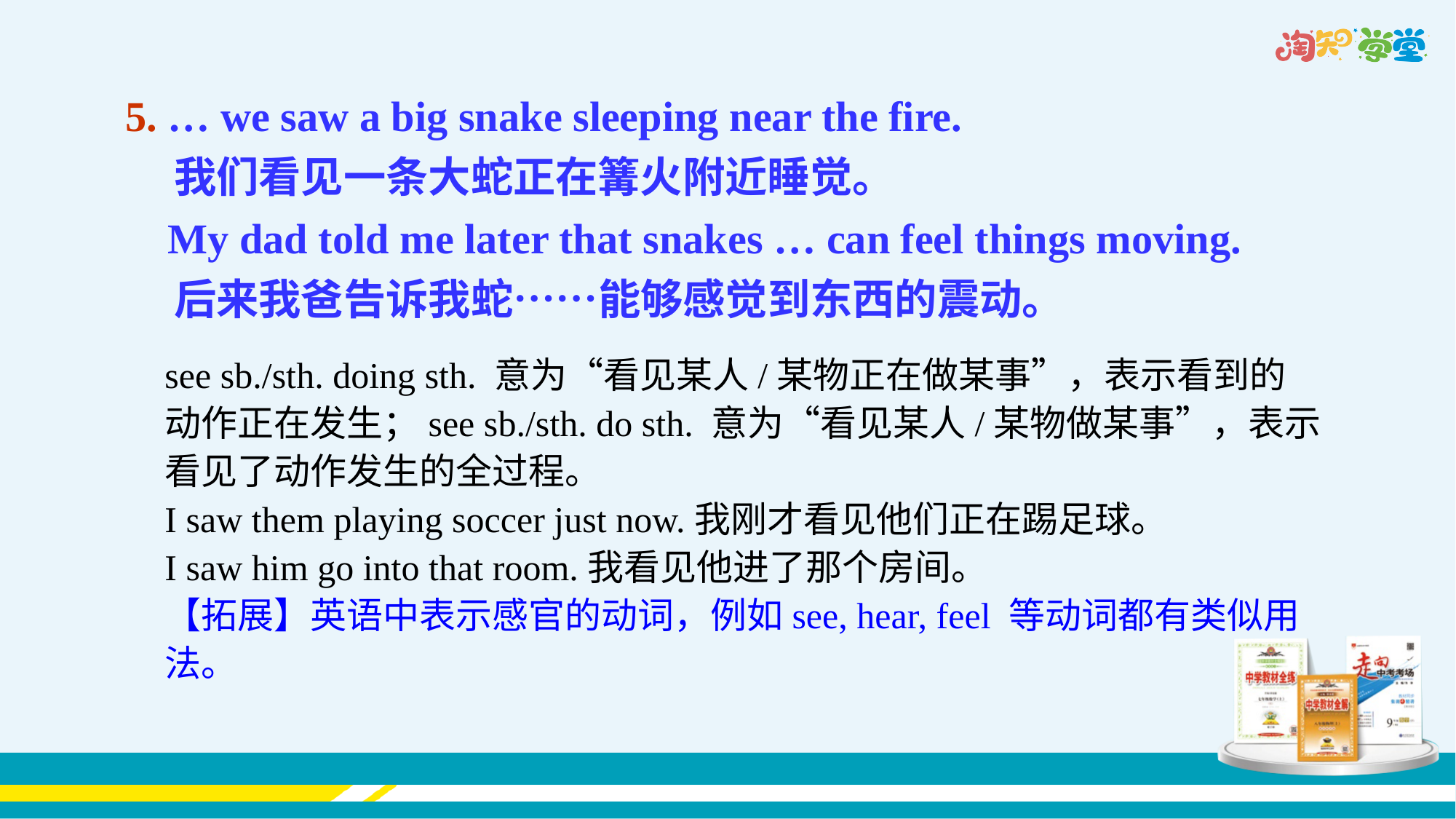

5. … we saw a big snake sleeping near the fire.
    我们看见一条大蛇正在篝火附近睡觉。
    My dad told me later that snakes … can feel things moving.
    后来我爸告诉我蛇……能够感觉到东西的震动。

see sb./sth. doing sth. 意为“看见某人/某物正在做某事”，表示看到的动作正在发生；see sb./sth. do sth. 意为“看见某人/某物做某事”，表示看见了动作发生的全过程。
I saw them playing soccer just now.我刚才看见他们正在踢足球。
I saw him go into that room.我看见他进了那个房间。
【拓展】英语中表示感官的动词，例如see, hear, feel 等动词都有类似用法。